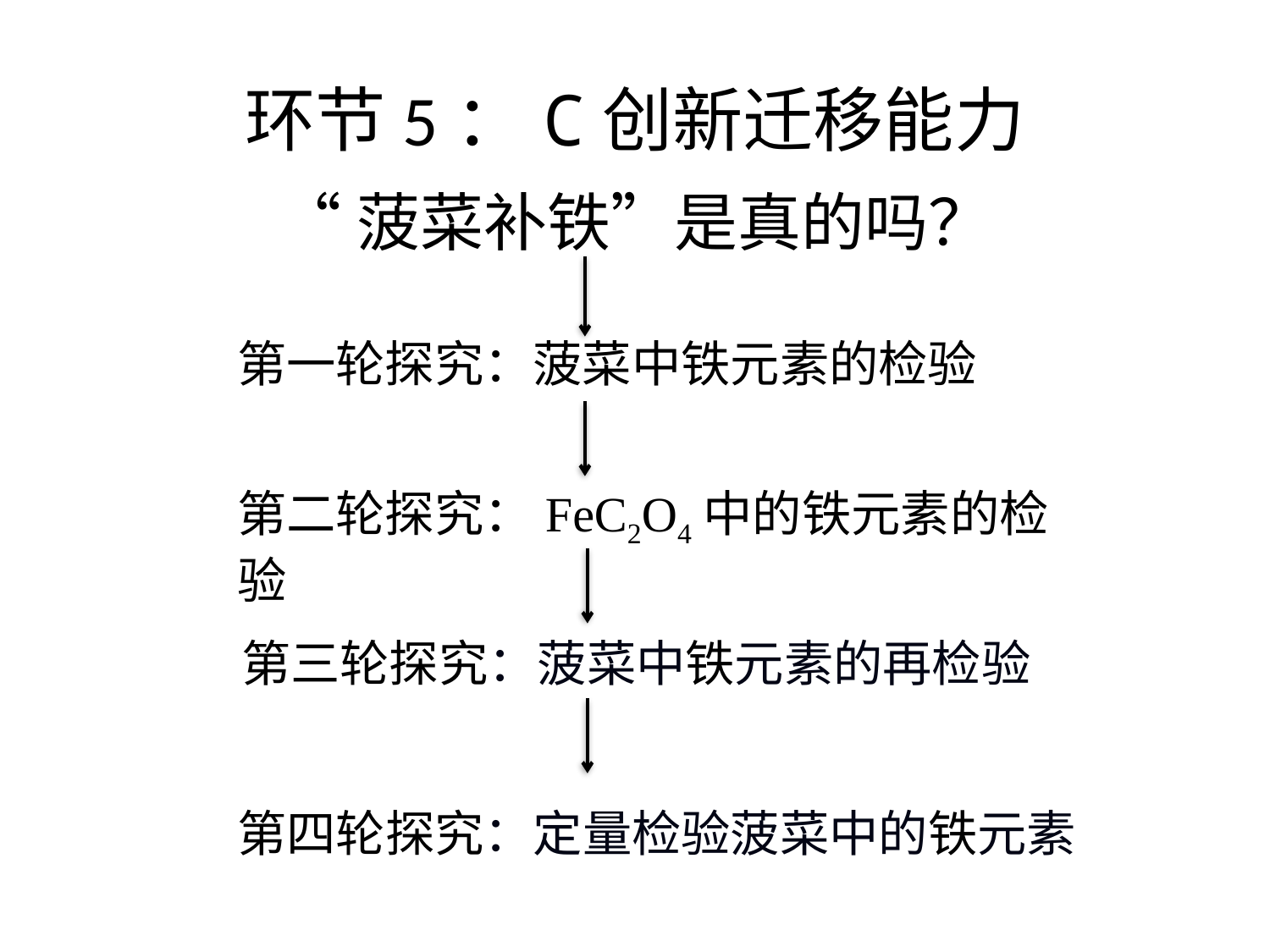

# 环节5：C创新迁移能力
“菠菜补铁”是真的吗？
第一轮探究：菠菜中铁元素的检验
第二轮探究：FeC2O4中的铁元素的检验
第三轮探究：菠菜中铁元素的再检验
第四轮探究：定量检验菠菜中的铁元素